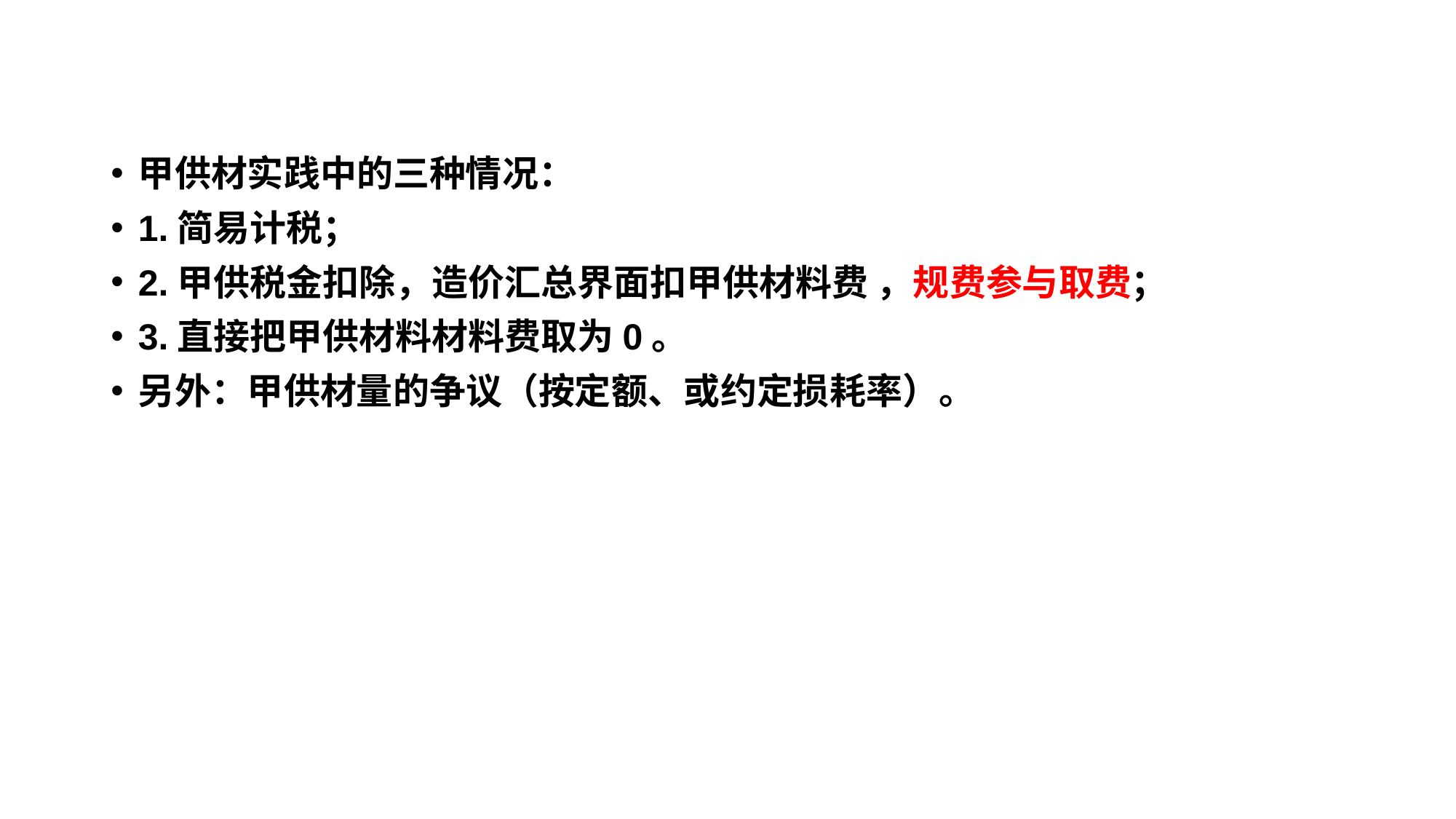

甲供材实践中的三种情况：
1.简易计税；
2.甲供税金扣除，造价汇总界面扣甲供材料费 ，规费参与取费；
3.直接把甲供材料材料费取为0。
另外：甲供材量的争议（按定额、或约定损耗率）。